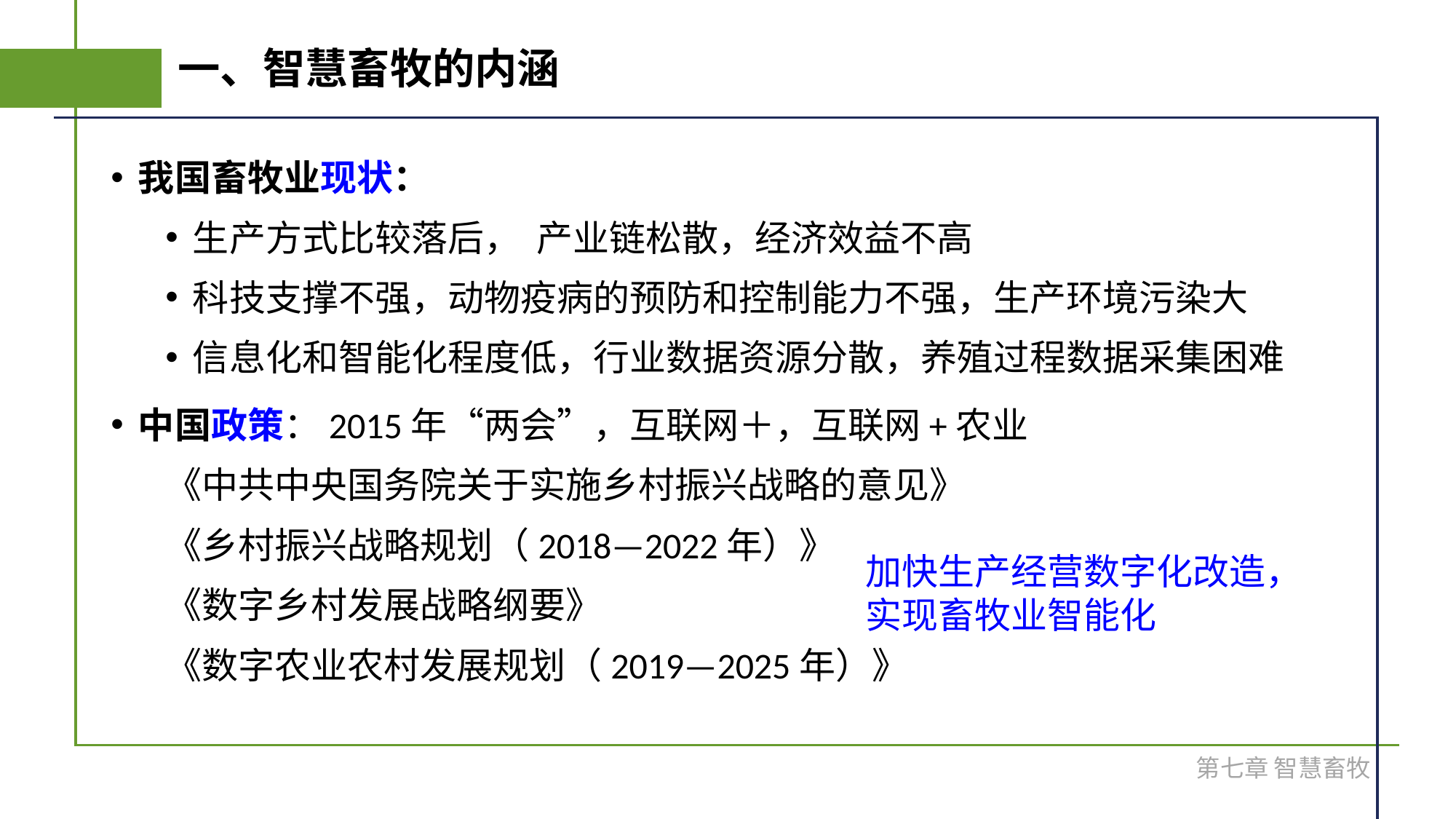

# 一、智慧畜牧的内涵
我国畜牧业现状：
生产方式比较落后，  产业链松散，经济效益不高
科技支撑不强，动物疫病的预防和控制能力不强，生产环境污染大
信息化和智能化程度低，行业数据资源分散，养殖过程数据采集困难
中国政策：2015年“两会”，互联网＋，互联网+农业
《中共中央国务院关于实施乡村振兴战略的意见》
《乡村振兴战略规划（2018—2022年）》
《数字乡村发展战略纲要》
《数字农业农村发展规划（2019—2025年）》
加快生产经营数字化改造，
实现畜牧业智能化
第七章 智慧畜牧